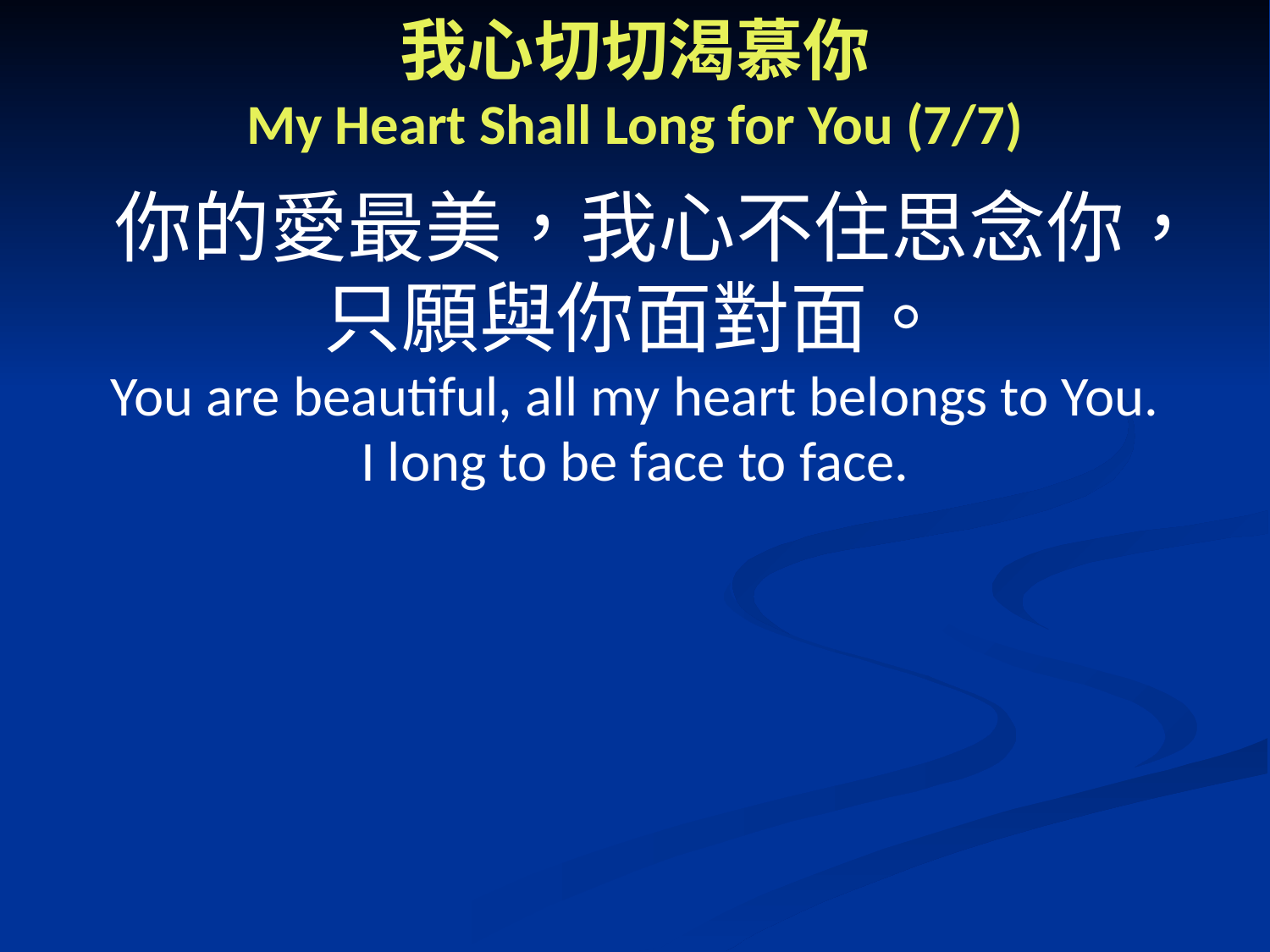

# 我心切切渴慕你 My Heart Shall Long for You (7/7)
	你的愛最美，我心不住思念你，
只願與你面對面。
You are beautiful, all my heart belongs to You.
I long to be face to face.